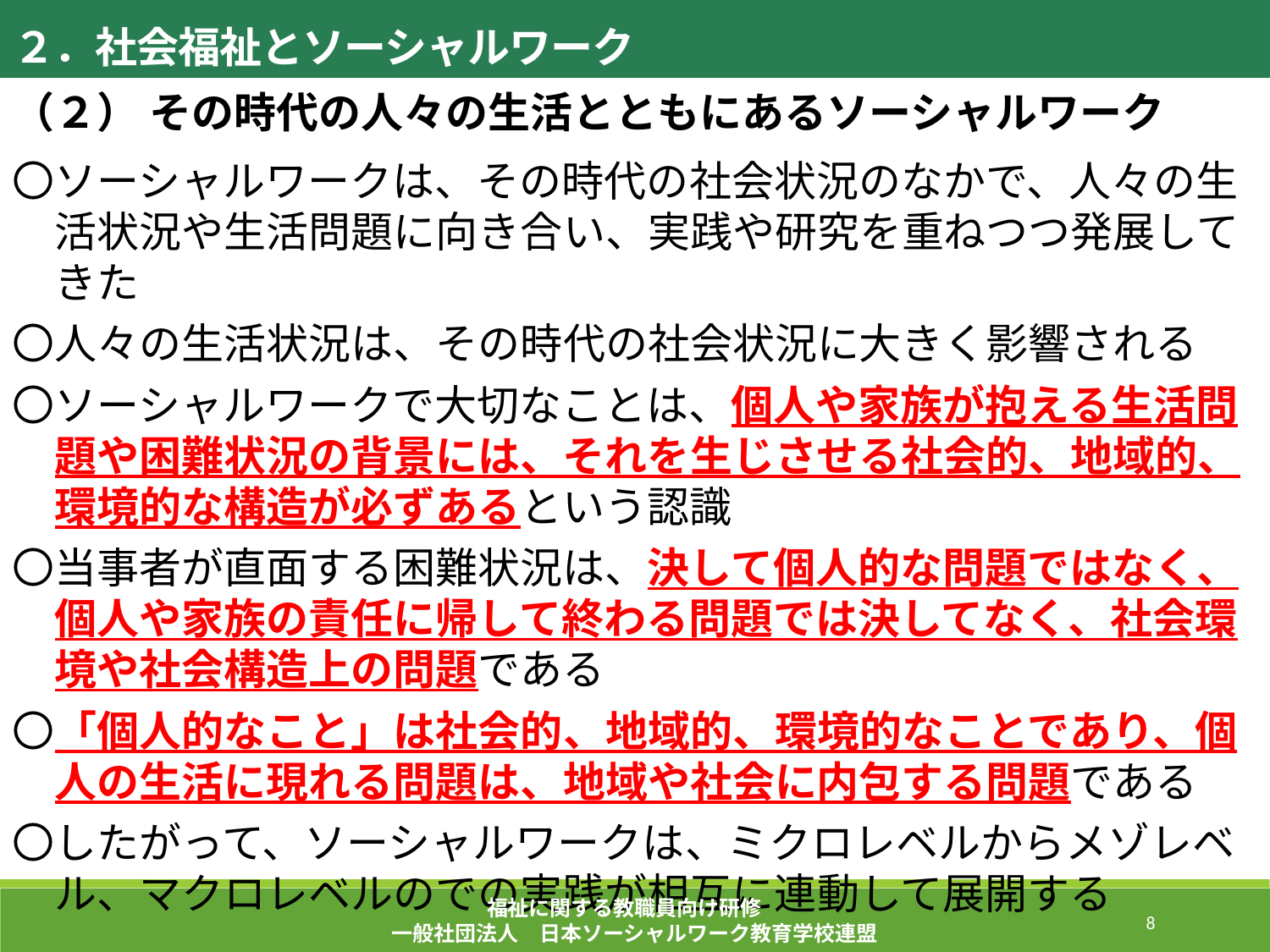

２．社会福祉とソーシャルワーク
（２） その時代の人々の生活とともにあるソーシャルワーク
〇ソーシャルワークは、その時代の社会状況のなかで、人々の生活状況や生活問題に向き合い、実践や研究を重ねつつ発展してきた
〇人々の生活状況は、その時代の社会状況に大きく影響される
〇ソーシャルワークで大切なことは、個人や家族が抱える生活問題や困難状況の背景には、それを生じさせる社会的、地域的、環境的な構造が必ずあるという認識
〇当事者が直面する困難状況は、決して個人的な問題ではなく、個人や家族の責任に帰して終わる問題では決してなく、社会環境や社会構造上の問題である
〇「個人的なこと」は社会的、地域的、環境的なことであり、個人の生活に現れる問題は、地域や社会に内包する問題である
〇したがって、ソーシャルワークは、ミクロレベルからメゾレベル、マクロレベルのでの実践が相互に連動して展開する

福祉に関する教職員向け研修
一般社団法人　日本ソーシャルワーク教育学校連盟
8